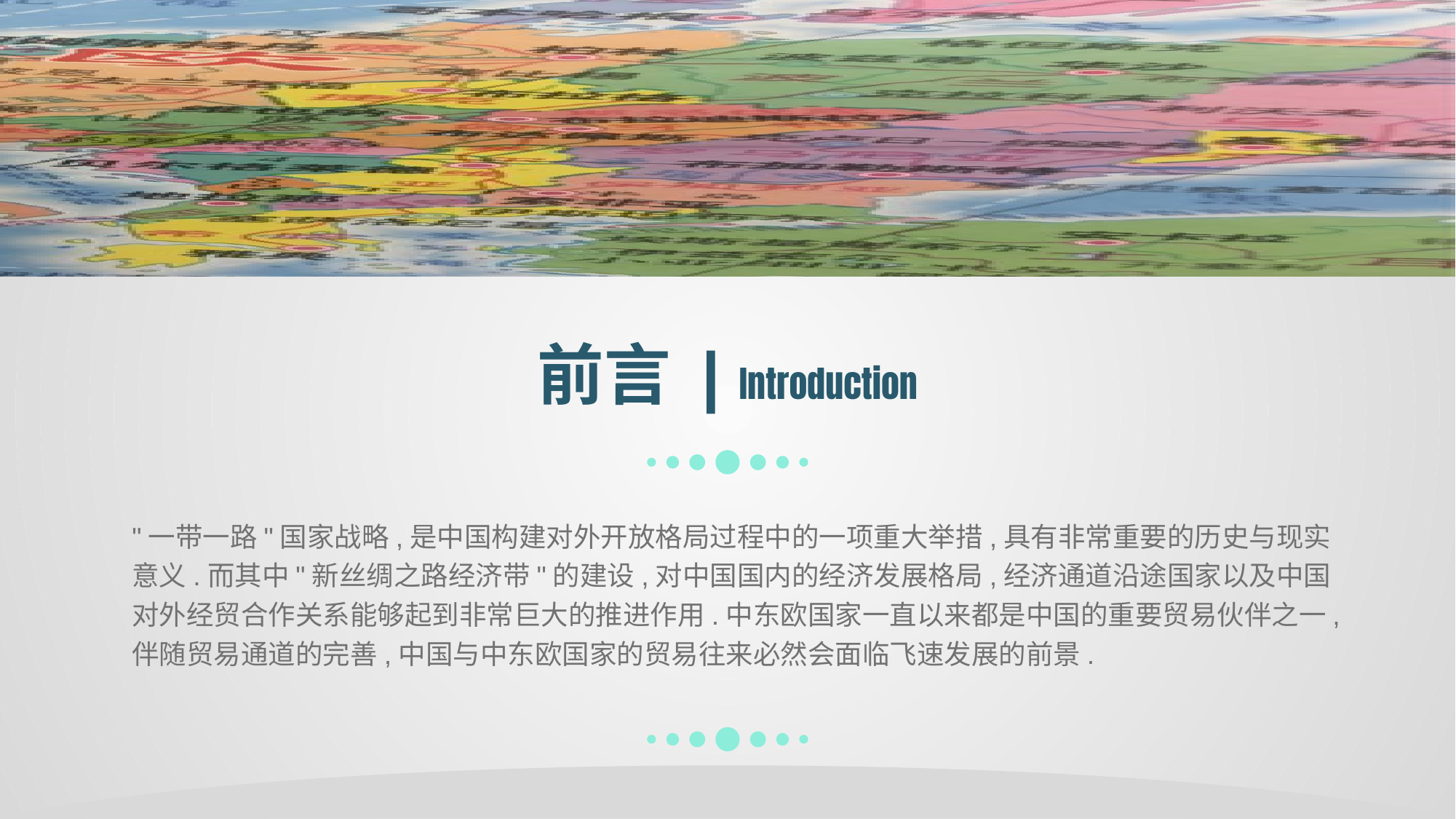

前言 | Introduction

"一带一路"国家战略,是中国构建对外开放格局过程中的一项重大举措,具有非常重要的历史与现实意义.而其中"新丝绸之路经济带"的建设,对中国国内的经济发展格局,经济通道沿途国家以及中国对外经贸合作关系能够起到非常巨大的推进作用.中东欧国家一直以来都是中国的重要贸易伙伴之一,伴随贸易通道的完善,中国与中东欧国家的贸易往来必然会面临飞速发展的前景.